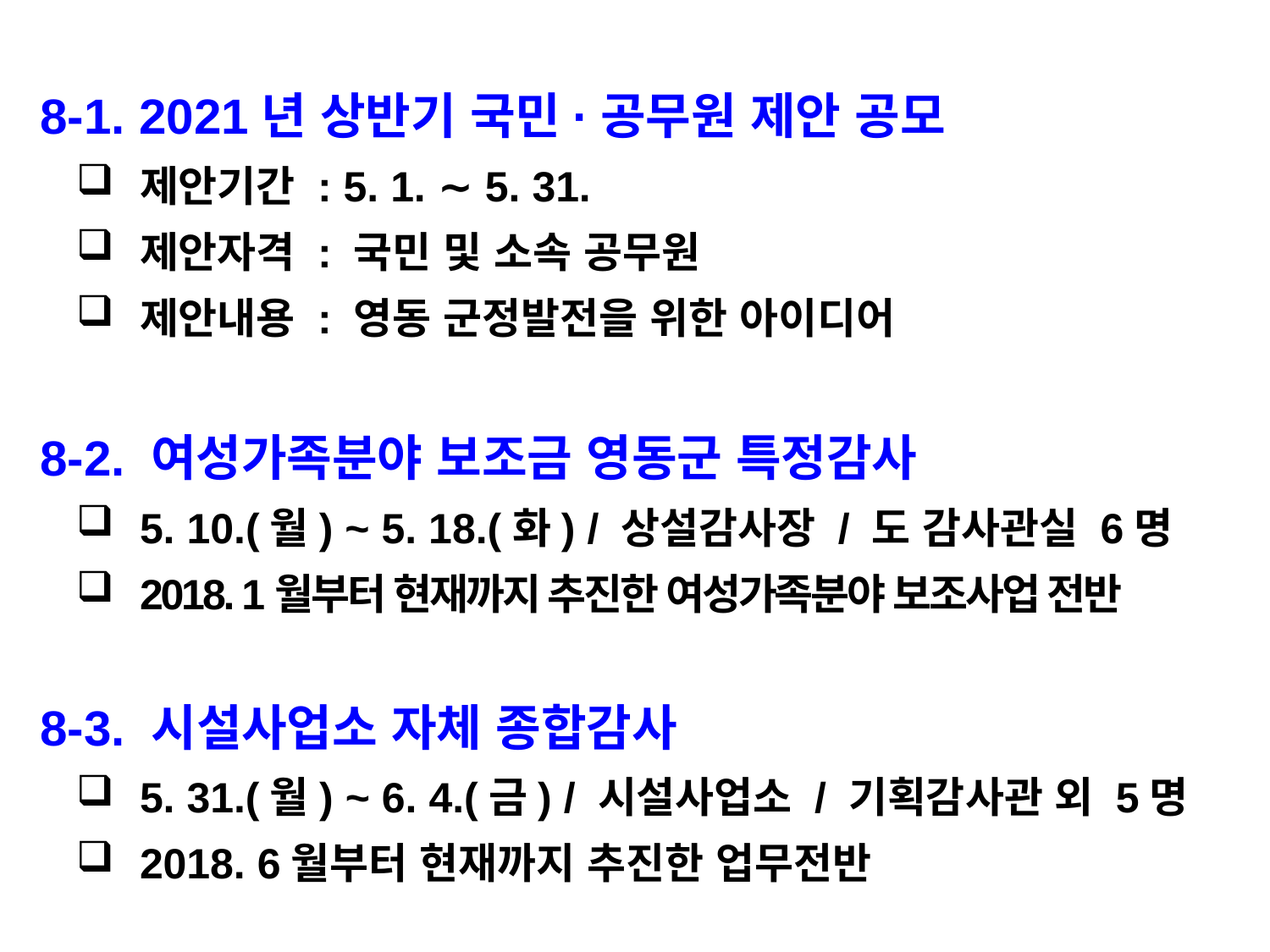

8-1. 2021년 상반기 국민·공무원 제안 공모
제안기간 : 5. 1. ∼ 5. 31.
제안자격 : 국민 및 소속 공무원
제안내용 : 영동 군정발전을 위한 아이디어

  8-2. 여성가족분야 보조금 영동군 특정감사
5. 10.(월) ~ 5. 18.(화) / 상설감사장 / 도 감사관실 6명
2018. 1월부터 현재까지 추진한 여성가족분야 보조사업 전반

  8-3. 시설사업소 자체 종합감사
5. 31.(월) ~ 6. 4.(금) / 시설사업소 / 기획감사관 외 5명
2018. 6월부터 현재까지 추진한 업무전반